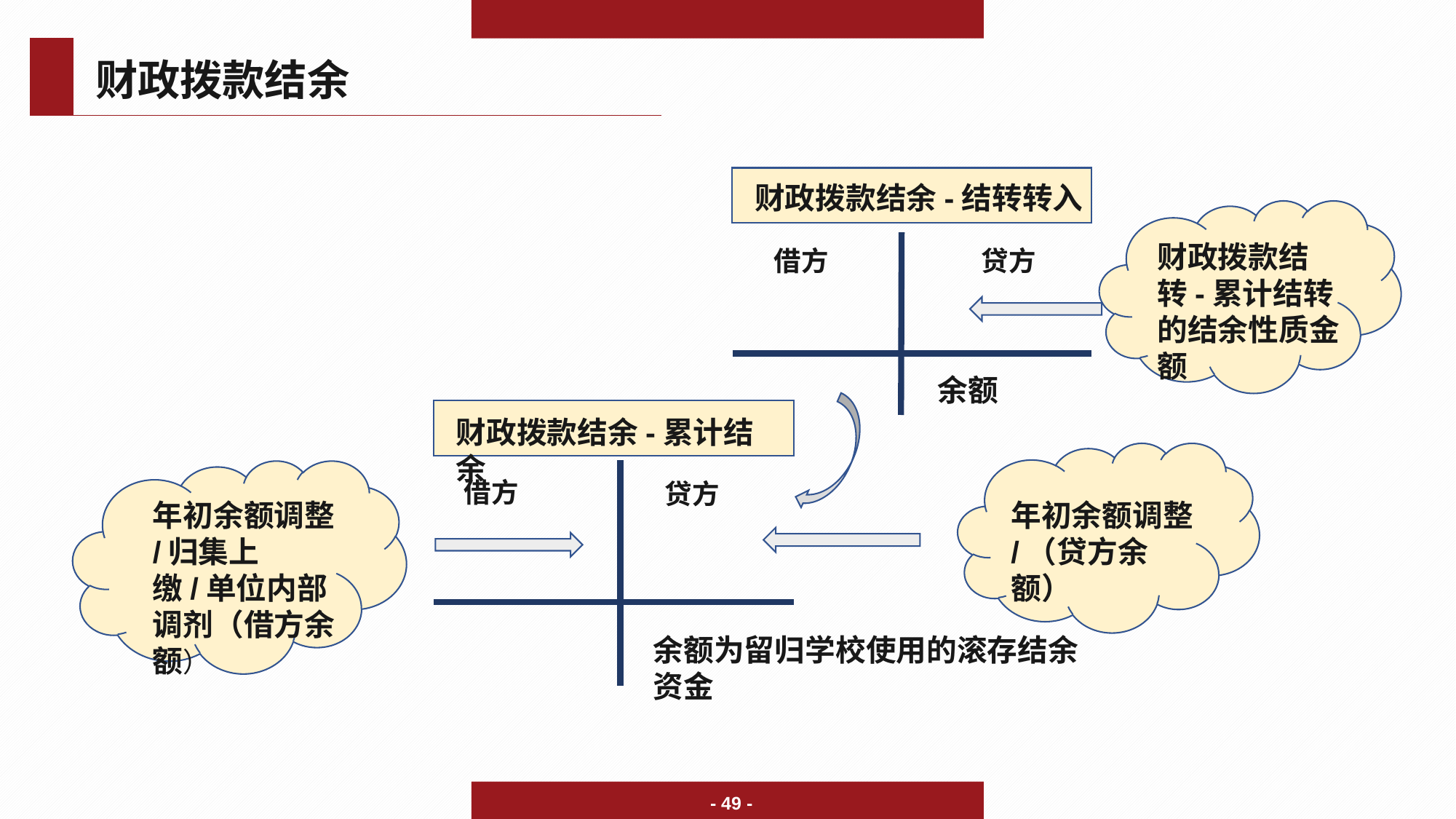

财政拨款结余

财政拨款结余-结转转入

财政拨款结转-累计结转的结余性质金额
贷方
借方

余额

财政拨款结余-累计结余

借方
贷方
年初余额调整/归集上缴/单位内部调剂（借方余额）
年初余额调整/（贷方余额）

余额为留归学校使用的滚存结余资金

- 49 -